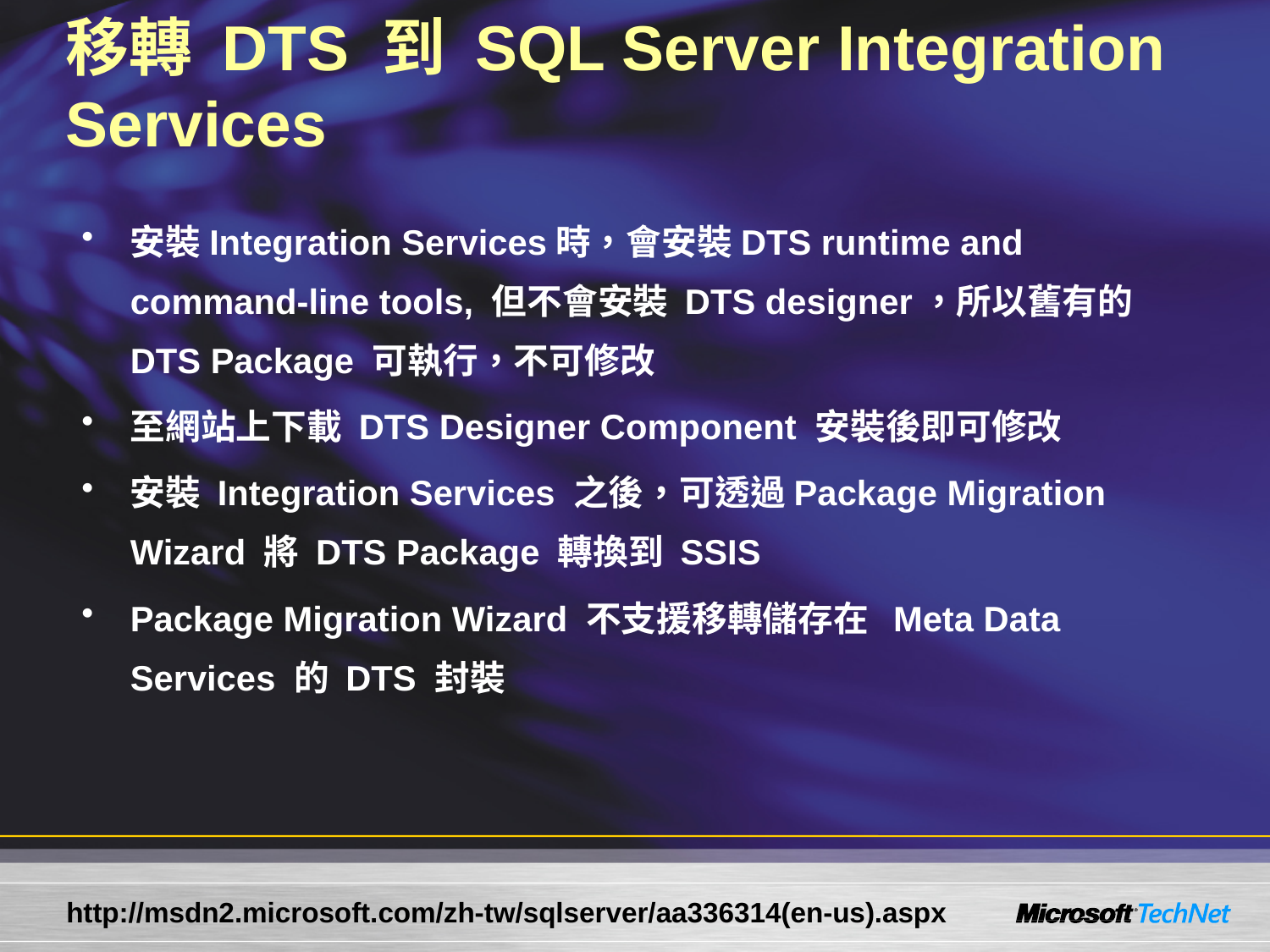

# 移轉 DTS 到 SQL Server Integration Services
安裝Integration Services時，會安裝DTS runtime and command-line tools, 但不會安裝 DTS designer，所以舊有的 DTS Package 可執行，不可修改
至網站上下載 DTS Designer Component 安裝後即可修改
安裝 Integration Services 之後，可透過Package Migration Wizard 將 DTS Package 轉換到 SSIS
Package Migration Wizard 不支援移轉儲存在  Meta Data Services 的 DTS 封裝
http://msdn2.microsoft.com/zh-tw/sqlserver/aa336314(en-us).aspx